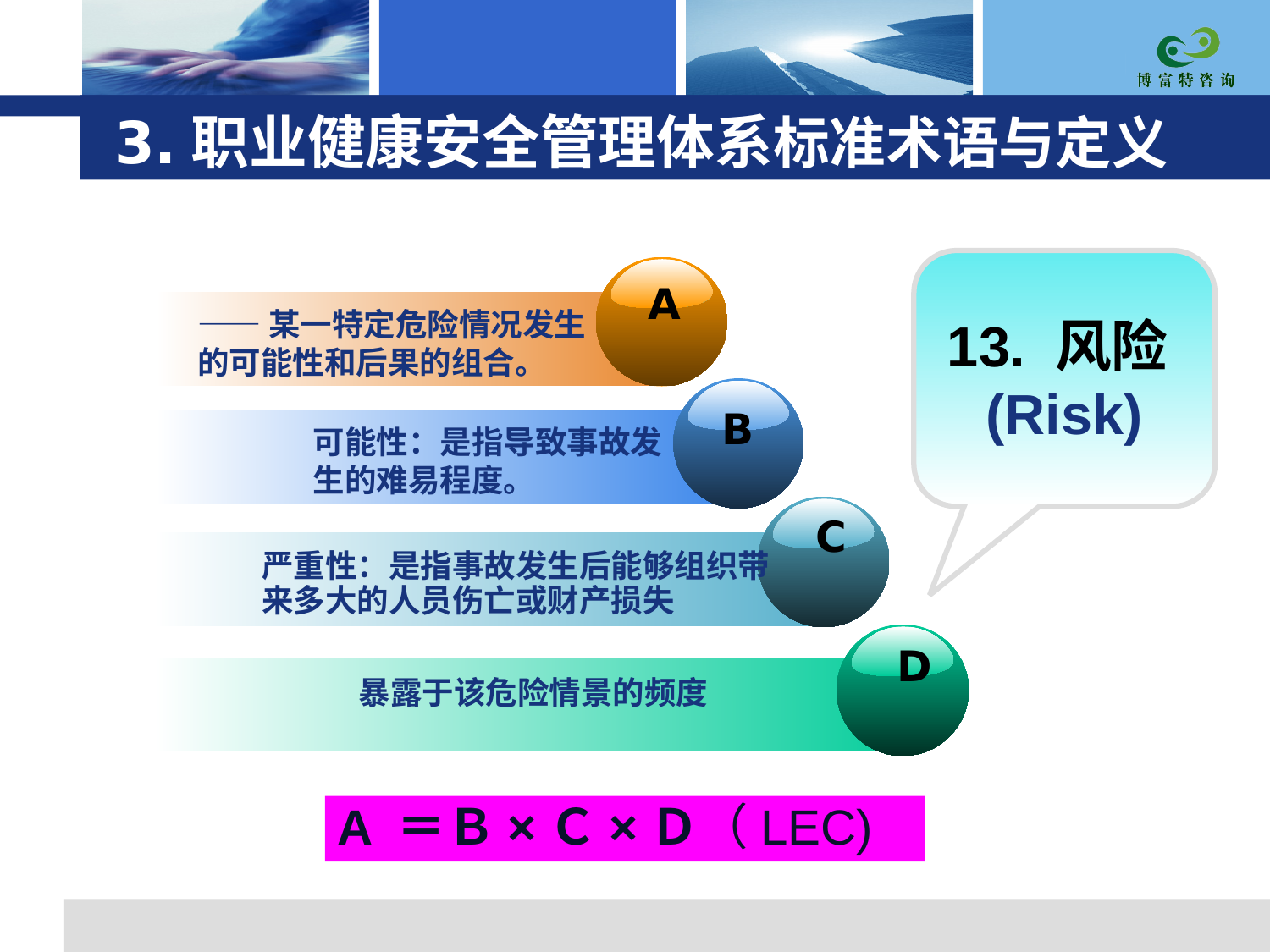

# 3.职业健康安全管理体系标准术语与定义
13. 风险(Risk)

A

——某一特定危险情况发生的可能性和后果的组合。

B

可能性：是指导致事故发生的难易程度。

C

严重性：是指事故发生后能够组织带来多大的人员伤亡或财产损失

D

暴露于该危险情景的频度

A ＝Ｂ×Ｃ×Ｄ（LEC)